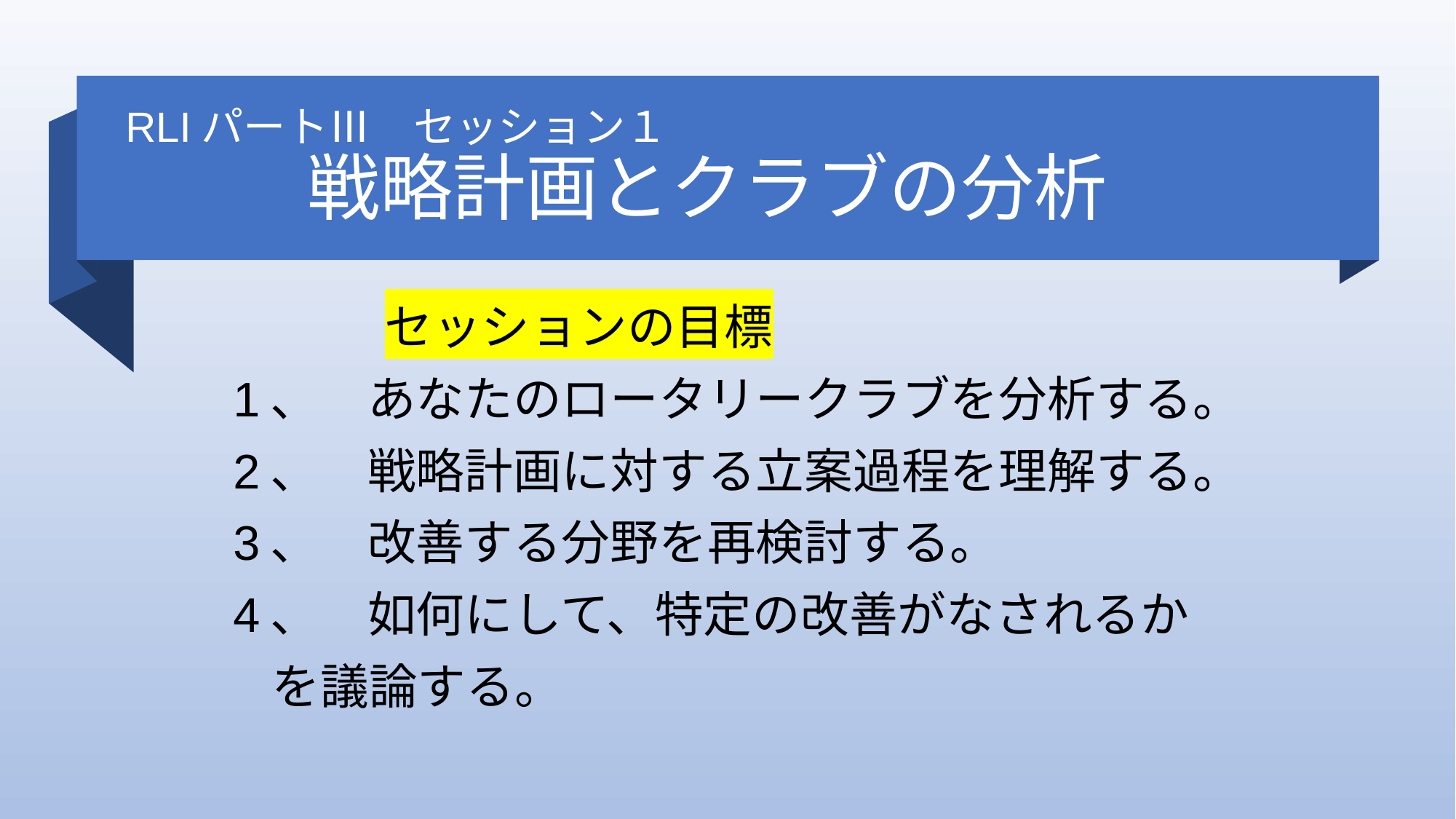

# RLIパートⅢ　セッション１ 　　　戦略計画とクラブの分析

　　　　　　セッションの目標
　1、　あなたのロータリークラブを分析する。
　2、　戦略計画に対する立案過程を理解する。
　3、　改善する分野を再検討する。
　4、　如何にして、特定の改善がなされるか
        を議論する。